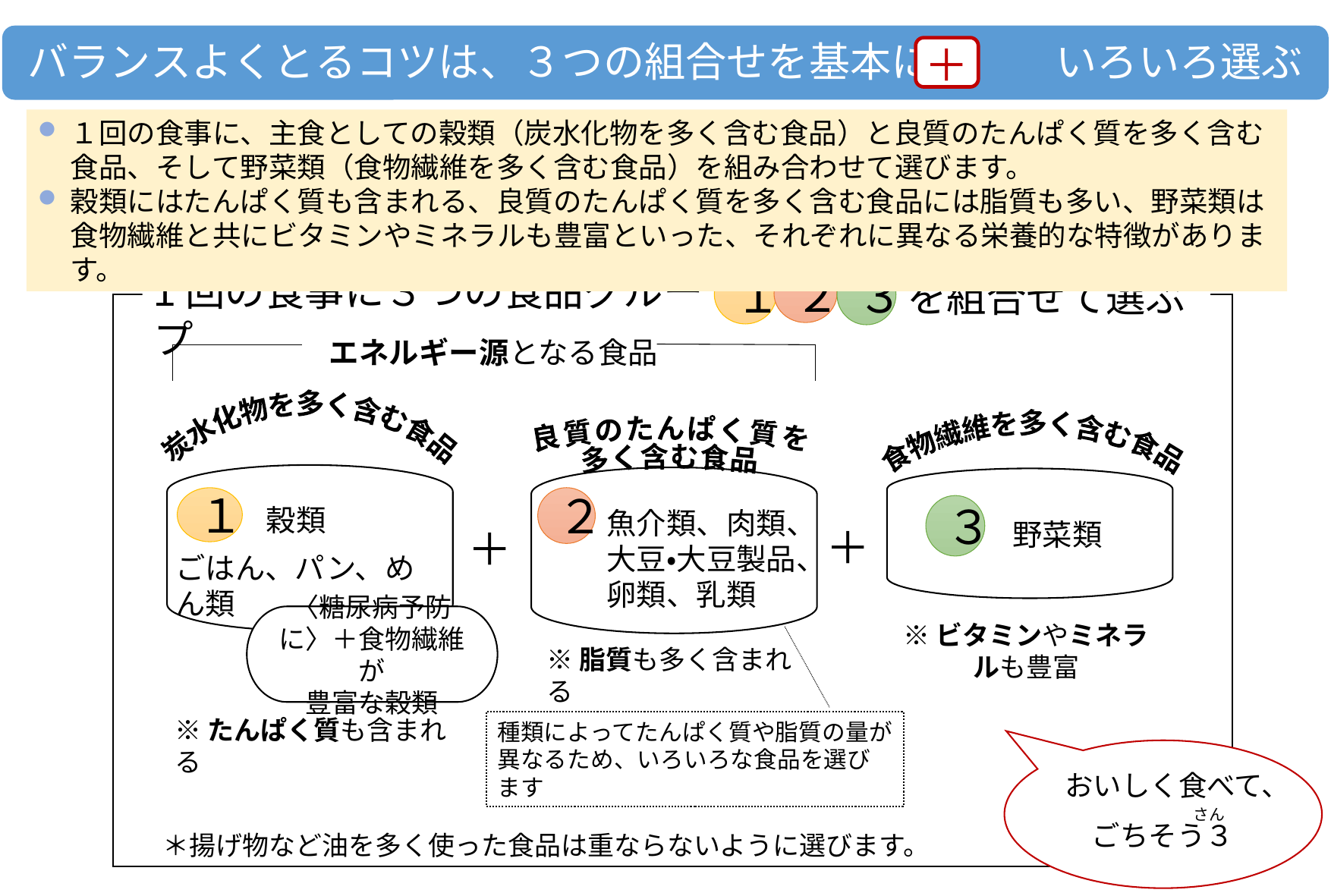

バランスよくとるコツは、３つの組合せを基本に　　　いろいろ選ぶ
＋

１回の食事に、主食としての穀類（炭水化物を多く含む食品）と良質のたんぱく質を多く含む食品、そして野菜類（食物繊維を多く含む食品）を組み合わせて選びます。
穀類にはたんぱく質も含まれる、良質のたんぱく質を多く含む食品には脂質も多い、野菜類は食物繊維と共にビタミンやミネラルも豊富といった、それぞれに異なる栄養的な特徴があります。
1回の食事に３つの食品グループ
１
３
２
を組合せて選ぶ

エネルギー源となる食品

炭水化物を多く含む食品

食物繊維を多く含む食品
良質のたんぱく質を
多く含む食品

１
２
３
穀類
魚介類、肉類、大豆・大豆製品、卵類、乳類
野菜類
＋
＋
ごはん、パン、めん類
〈糖尿病予防に〉＋食物繊維が
豊富な穀類
※ビタミンやミネラルも豊富
※脂質も多く含まれる
※たんぱく質も含まれる
種類によってたんぱく質や脂質の量が異なるため、いろいろな食品を選びます
おいしく食べて、

ごちそう３
さん
＊揚げ物など油を多く使った食品は重ならないように選びます。